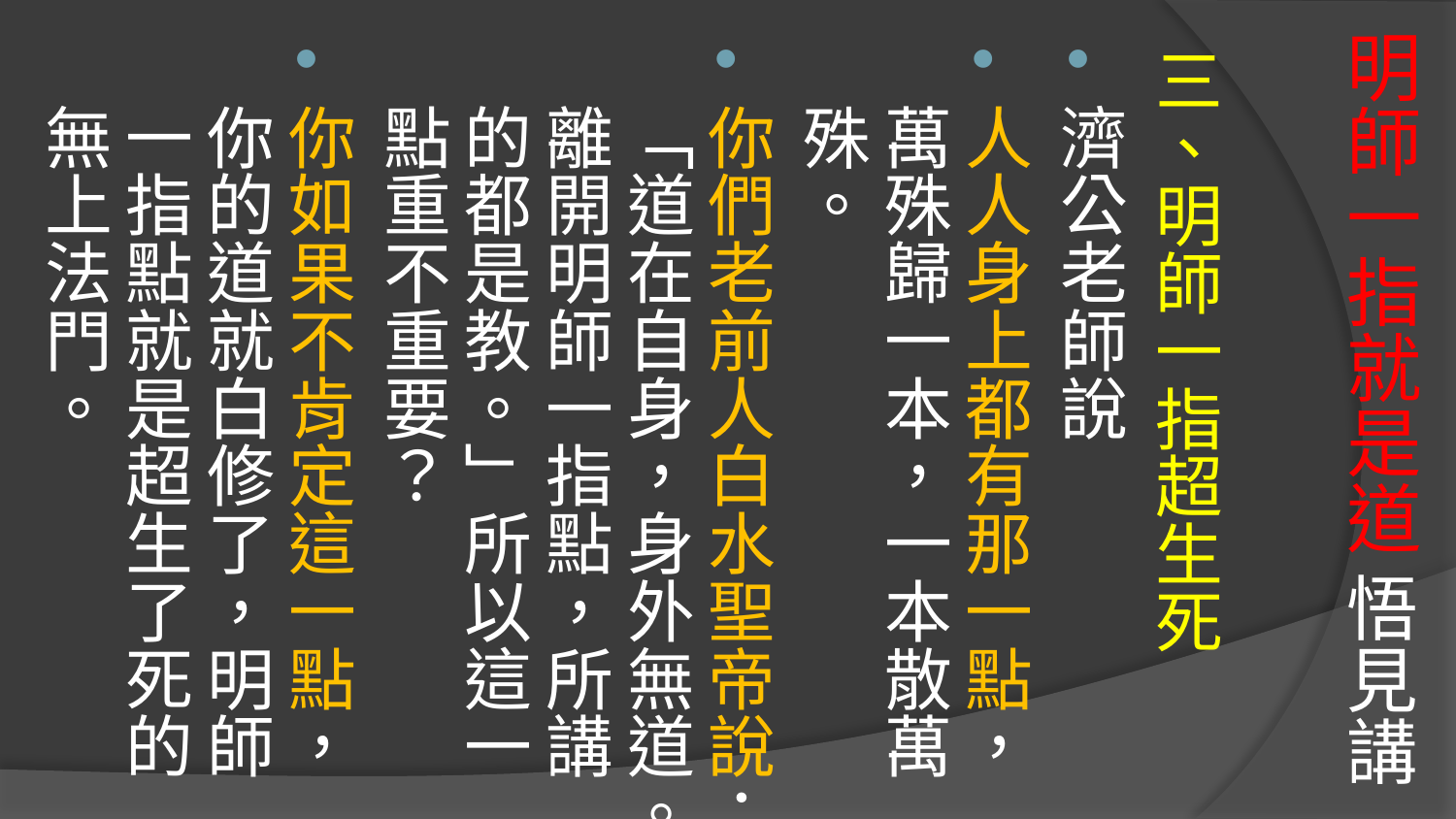

# 明師一指就是道 悟見講
三、明師一指超生死
濟公老師說
人人身上都有那一點，萬殊歸一本，一本散萬殊。
你們老前人白水聖帝說：「道在自身，身外無道。離開明師一指點，所講的都是教。」所以這一點重不重要？
你如果不肯定這一點，你的道就白修了，明師一指點就是超生了死的無上法門。